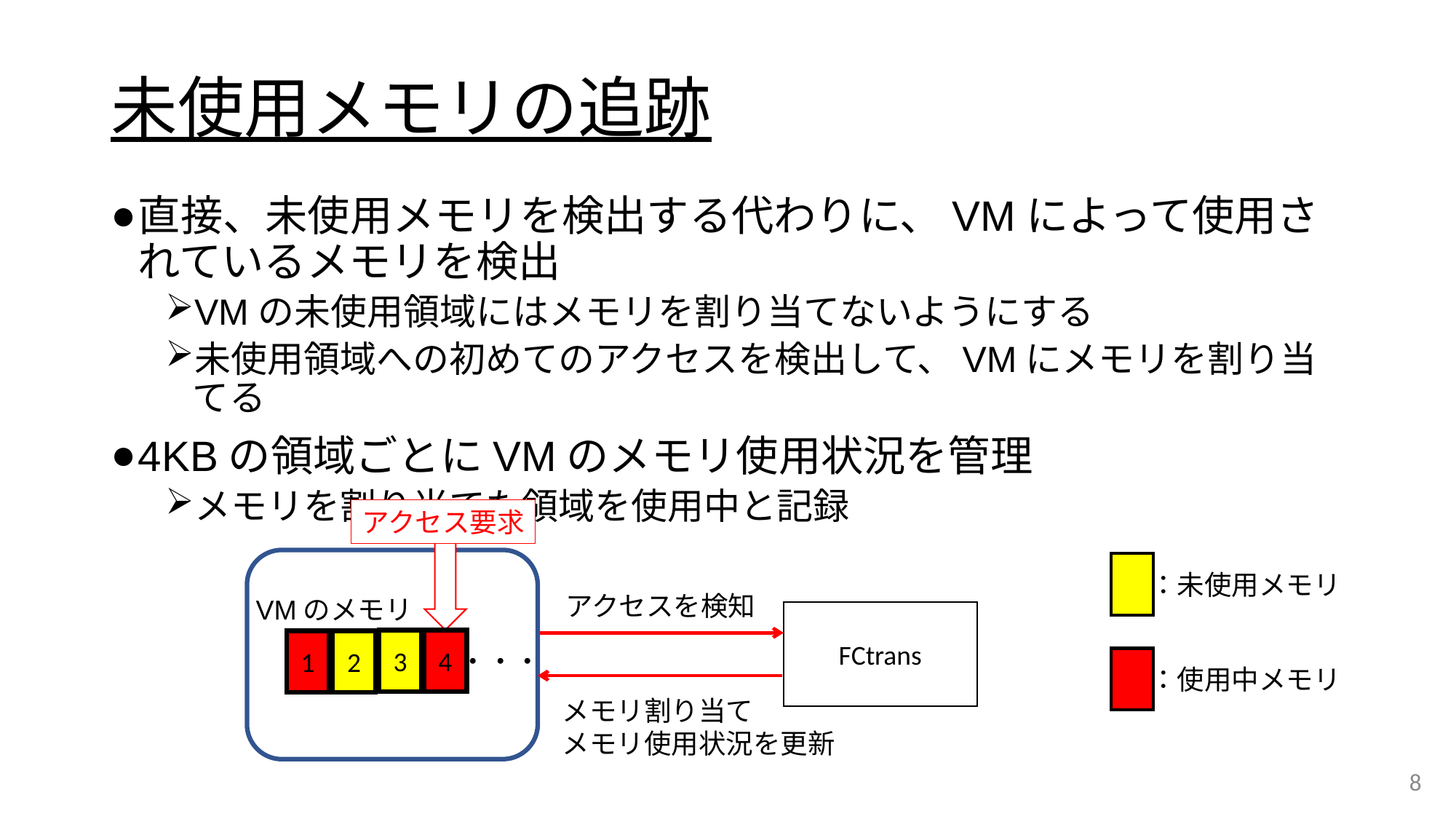

# 未使用メモリの追跡
直接、未使用メモリを検出する代わりに、VMによって使用されているメモリを検出
VMの未使用領域にはメモリを割り当てないようにする
未使用領域への初めてのアクセスを検出して、VMにメモリを割り当てる
4KBの領域ごとにVMのメモリ使用状況を管理
メモリを割り当てた領域を使用中と記録
アクセス要求

VMのメモリ
4
3
1
2
・・・

：未使用メモリ

：使用中メモリ
アクセスを検知
FCtrans
4
メモリ割り当て
メモリ使用状況を更新
8